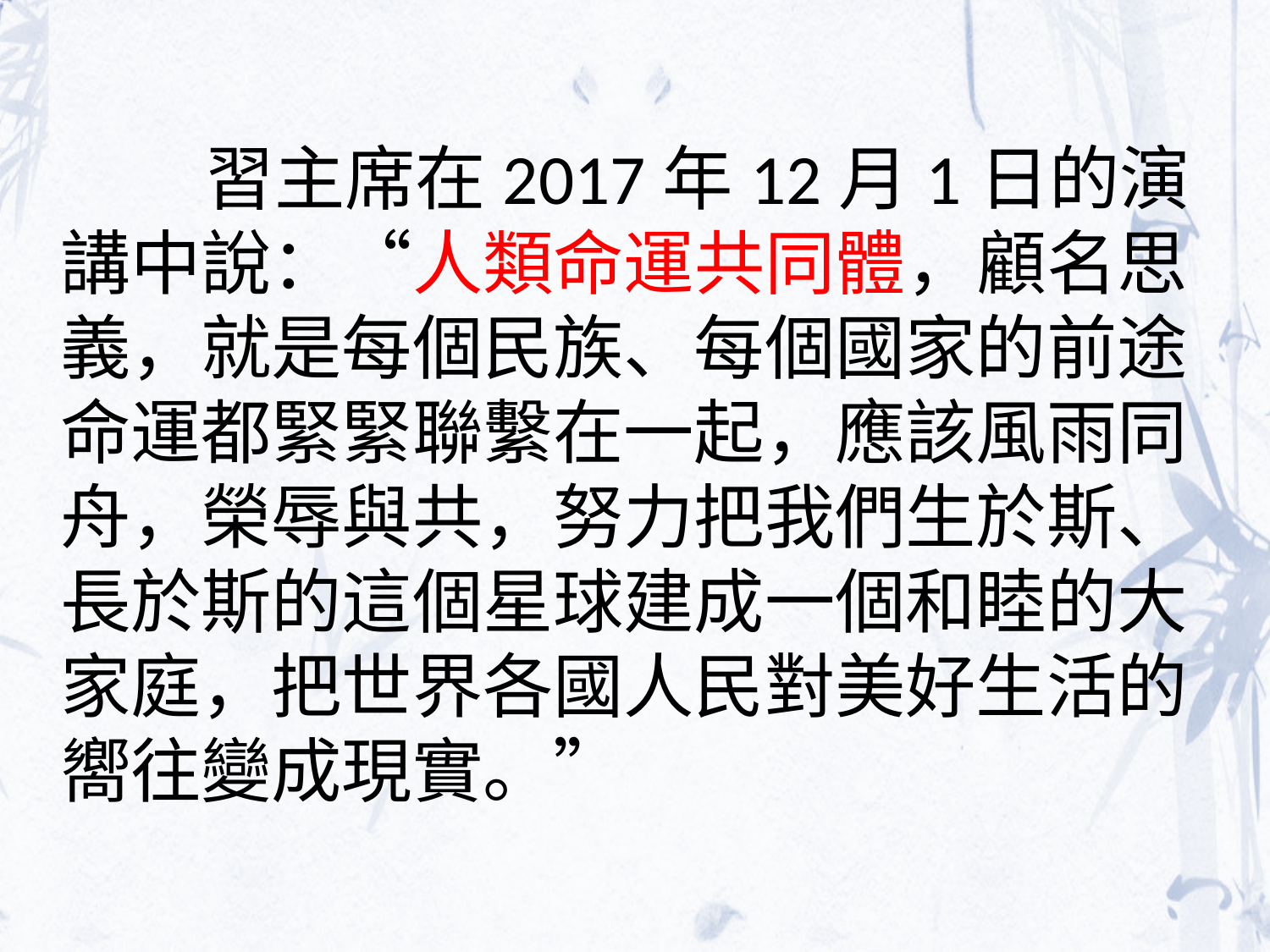

習主席在2017年12月1日的演講中說：“人類命運共同體，顧名思義，就是每個民族、每個國家的前途命運都緊緊聯繫在一起，應該風雨同舟，榮辱與共，努力把我們生於斯、長於斯的這個星球建成一個和睦的大家庭，把世界各國人民對美好生活的嚮往變成現實。”